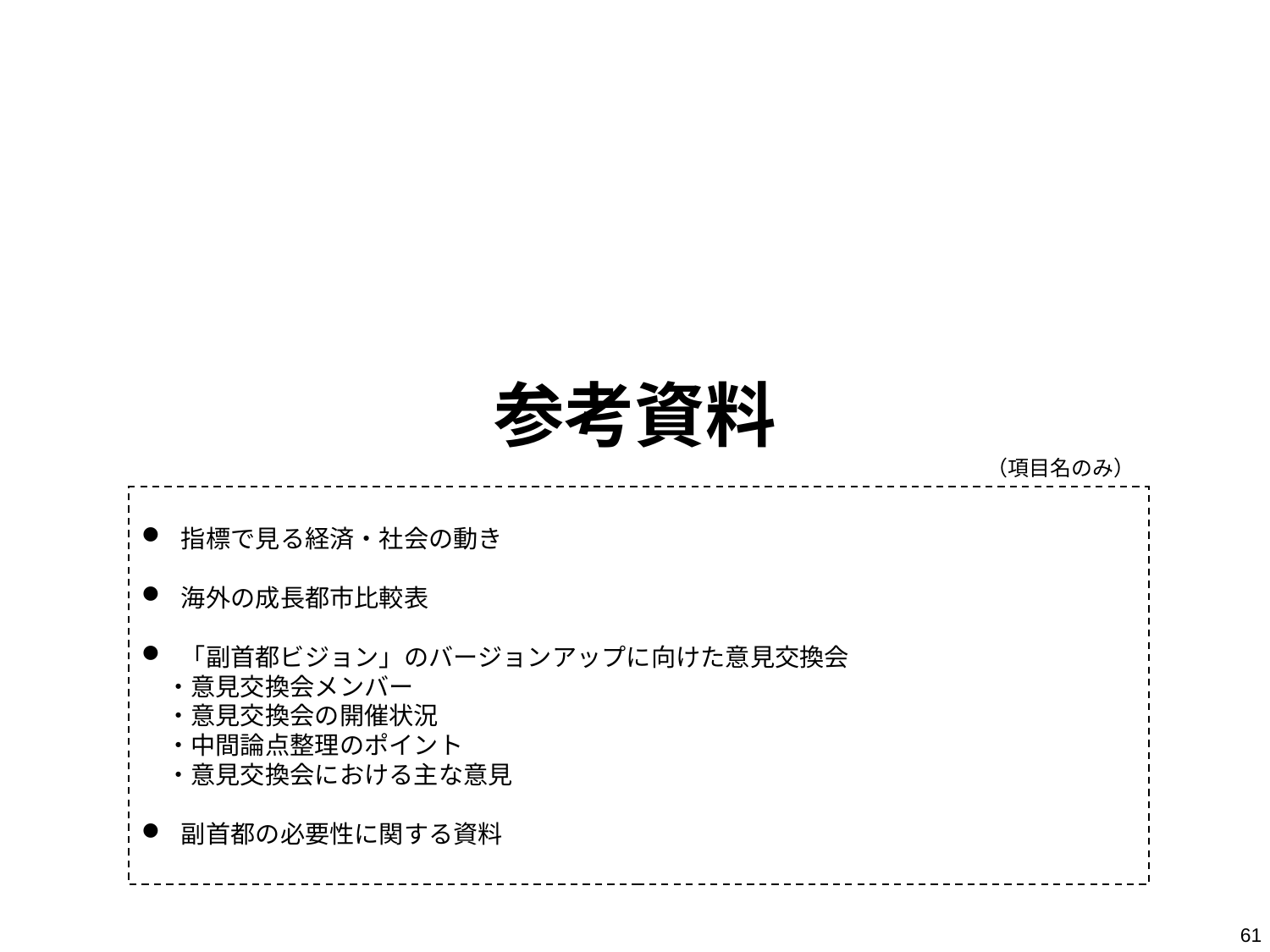

参考資料
（項目名のみ）
指標で見る経済・社会の動き

海外の成長都市比較表

「副首都ビジョン」のバージョンアップに向けた意見交換会
　・意見交換会メンバー
　・意見交換会の開催状況
　・中間論点整理のポイント
　・意見交換会における主な意見

副首都の必要性に関する資料
61